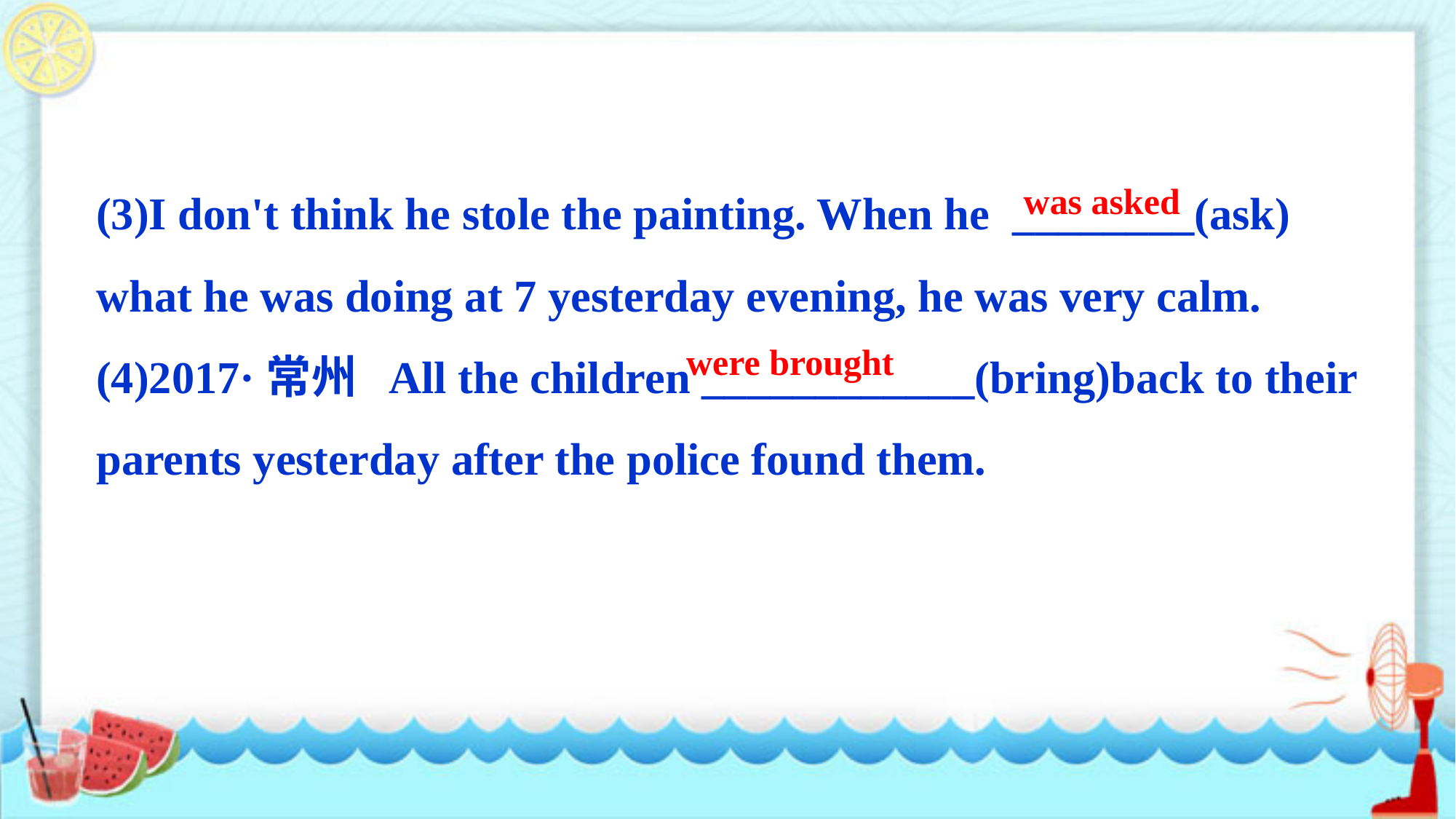

(3)I don't think he stole the painting. When he  ________(ask) what he was doing at 7 yesterday evening, he was very calm.
(4)2017·常州  All the children ____________(bring)back to their parents yesterday after the police found them.
was asked
were brought